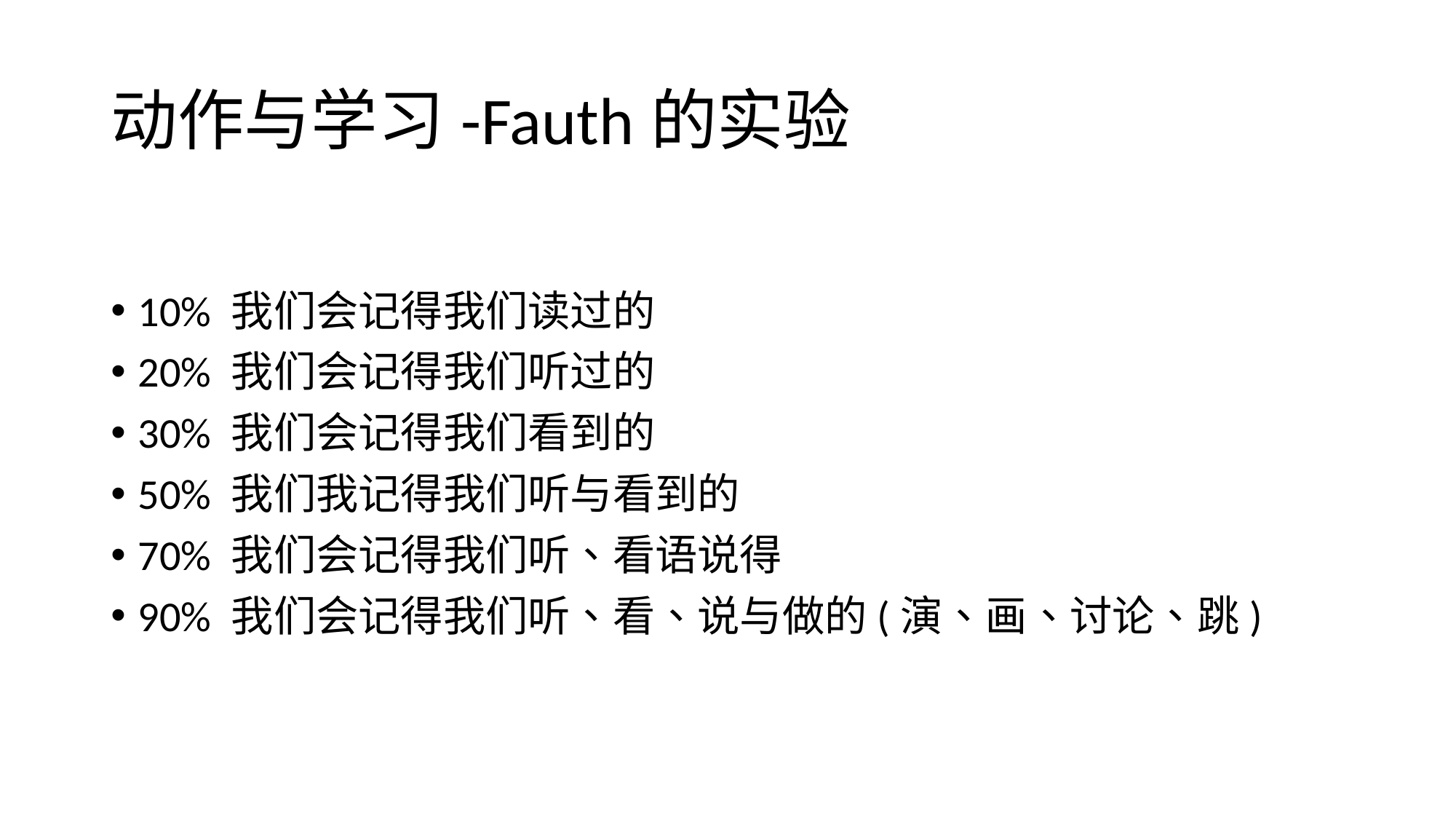

# 动作与学习-Fauth的实验

10% 我们会记得我们读过的
20% 我们会记得我们听过的
30% 我们会记得我们看到的
50% 我们我记得我们听与看到的
70% 我们会记得我们听、看语说得
90% 我们会记得我们听、看、说与做的(演、画、讨论、跳)